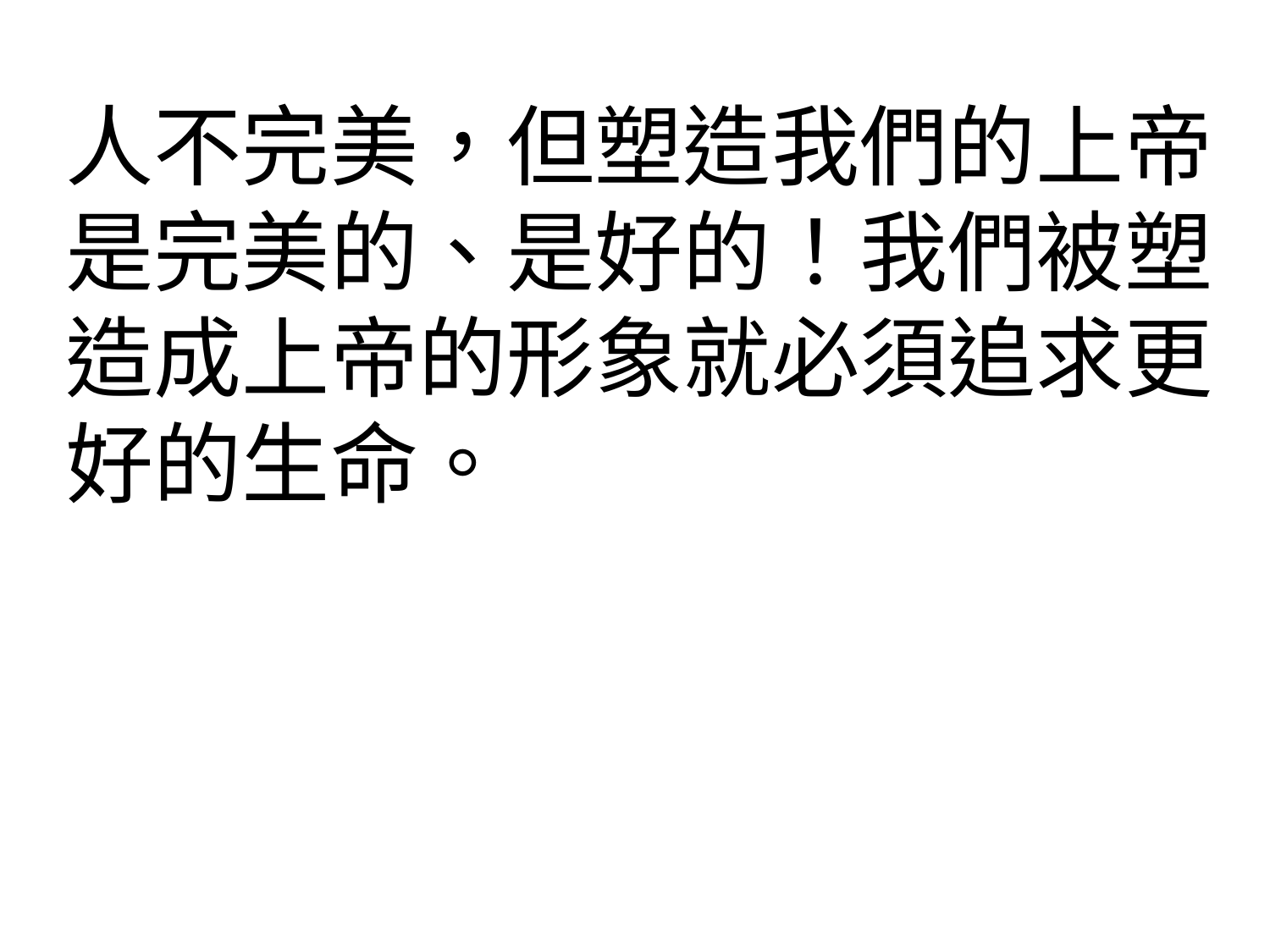

人不完美，但塑造我們的上帝是完美的、是好的！我們被塑造成上帝的形象就必須追求更好的生命。